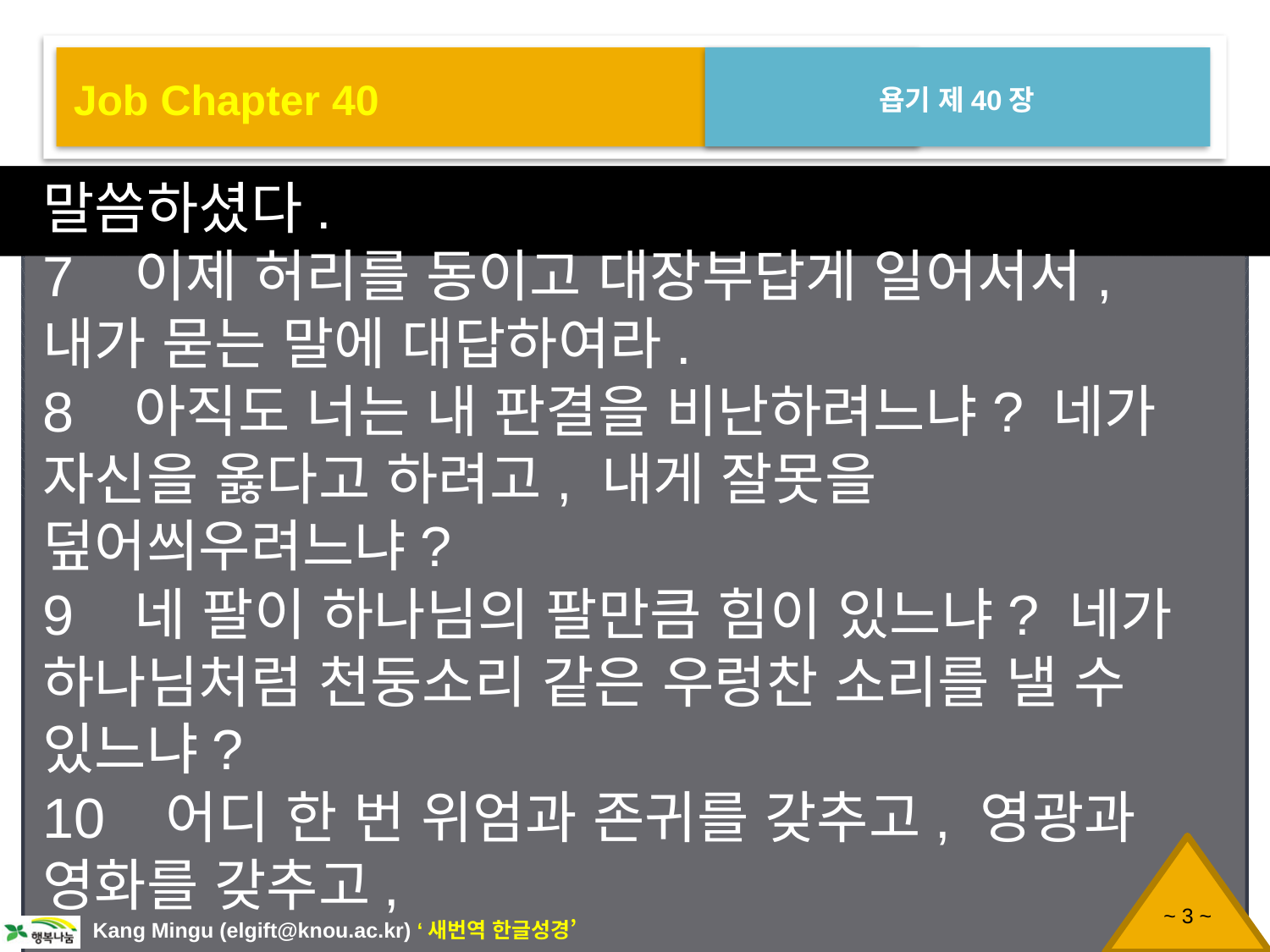

Job Chapter 40
욥기 제40장
말씀하셨다.
7   이제 허리를 동이고 대장부답게 일어서서, 내가 묻는 말에 대답하여라.
8   아직도 너는 내 판결을 비난하려느냐? 네가 자신을 옳다고 하려고, 내게 잘못을 덮어씌우려느냐?
9   네 팔이 하나님의 팔만큼 힘이 있느냐? 네가 하나님처럼 천둥소리 같은 우렁찬 소리를 낼 수 있느냐?
10   어디 한 번 위엄과 존귀를 갖추고, 영광과 영화를 갖추고,